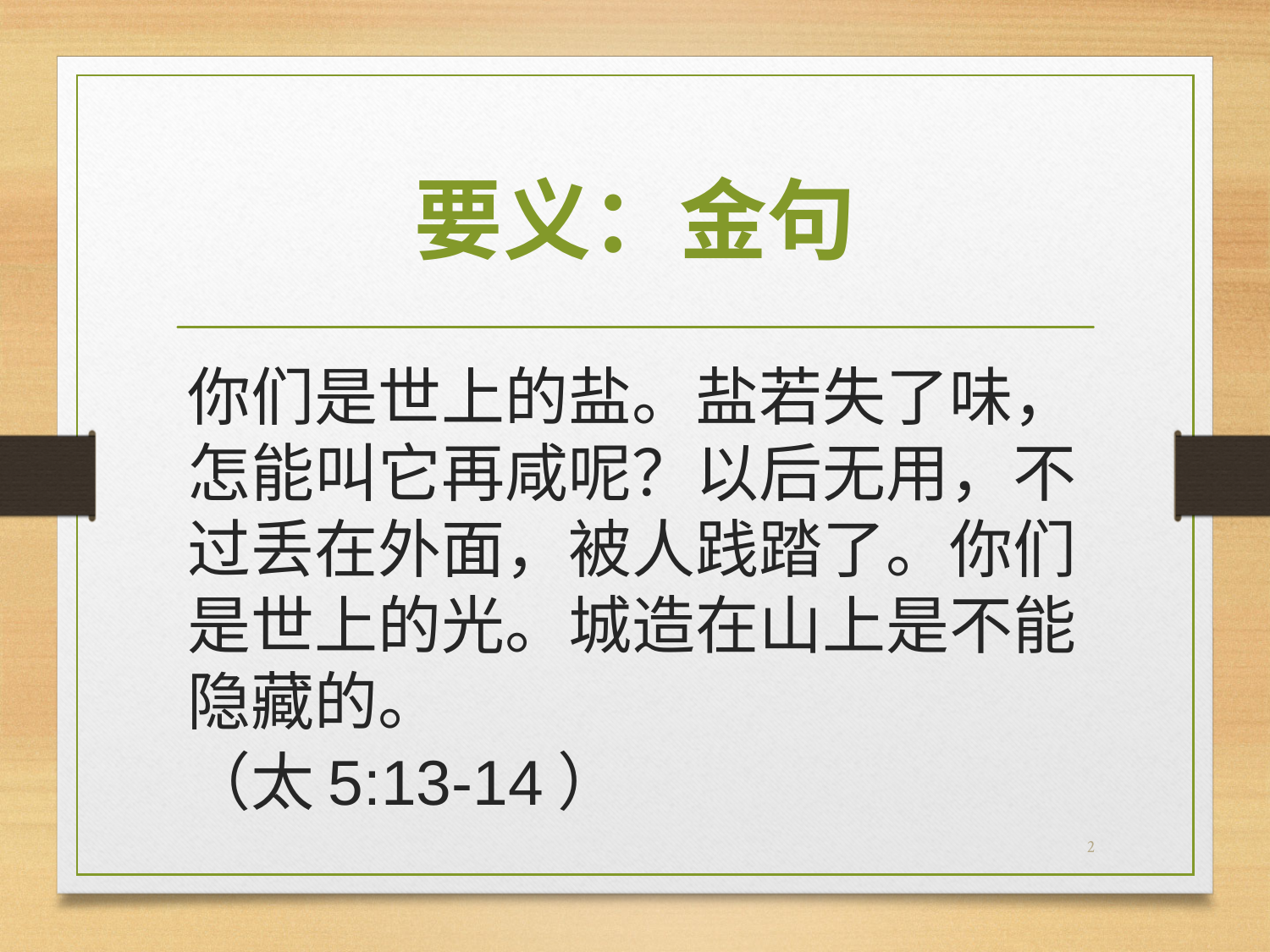

# 要义：金句
你们是世上的盐。盐若失了味，怎能叫它再咸呢？以后无用，不过丢在外面，被人践踏了。你们是世上的光。城造在山上是不能隐藏的。
（太5:13-14）
2